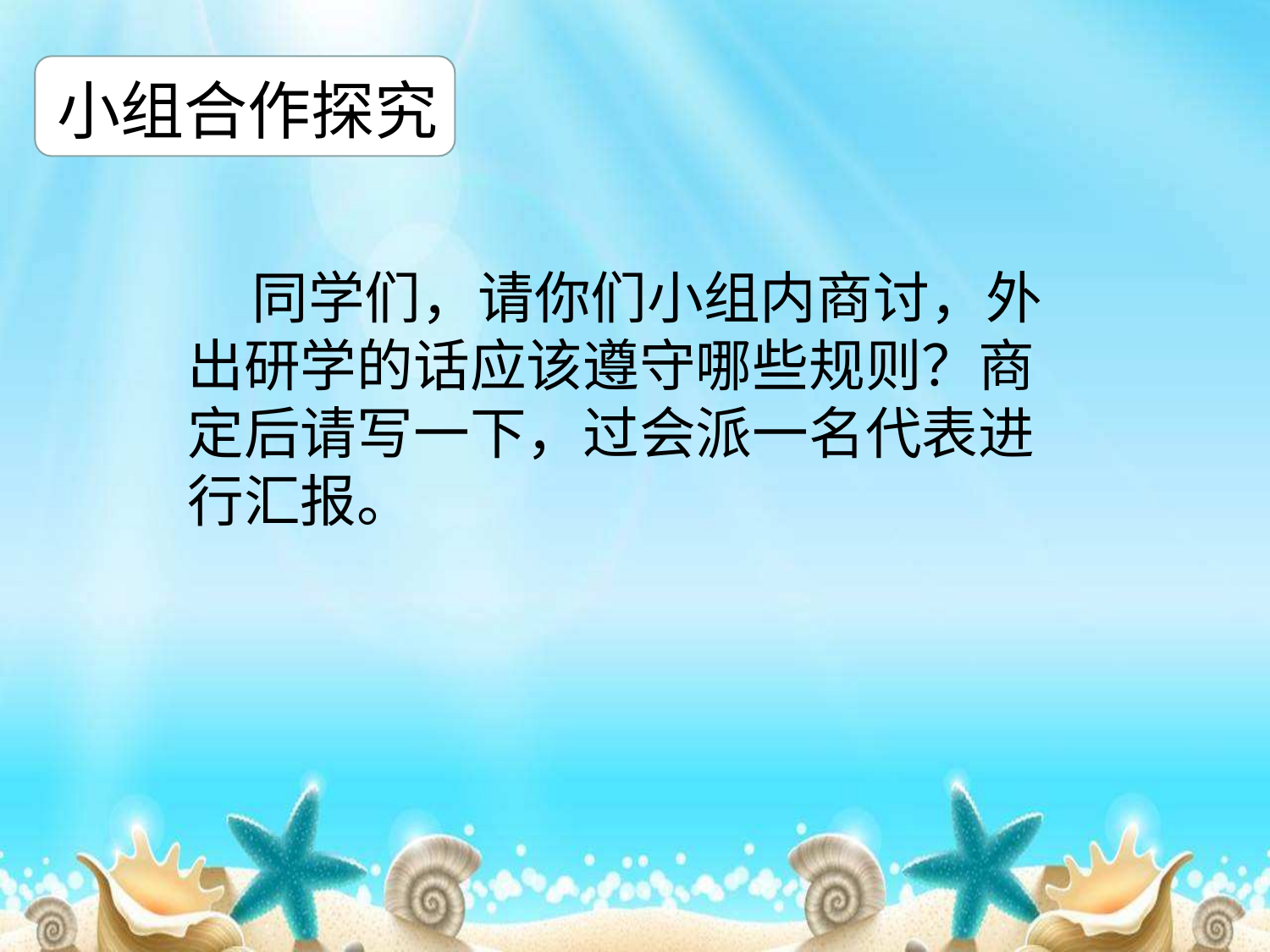

# 小组合作探究

    同学们，请你们小组内商讨，外出研学的话应该遵守哪些规则？商定后请写一下，过会派一名代表进行汇报。